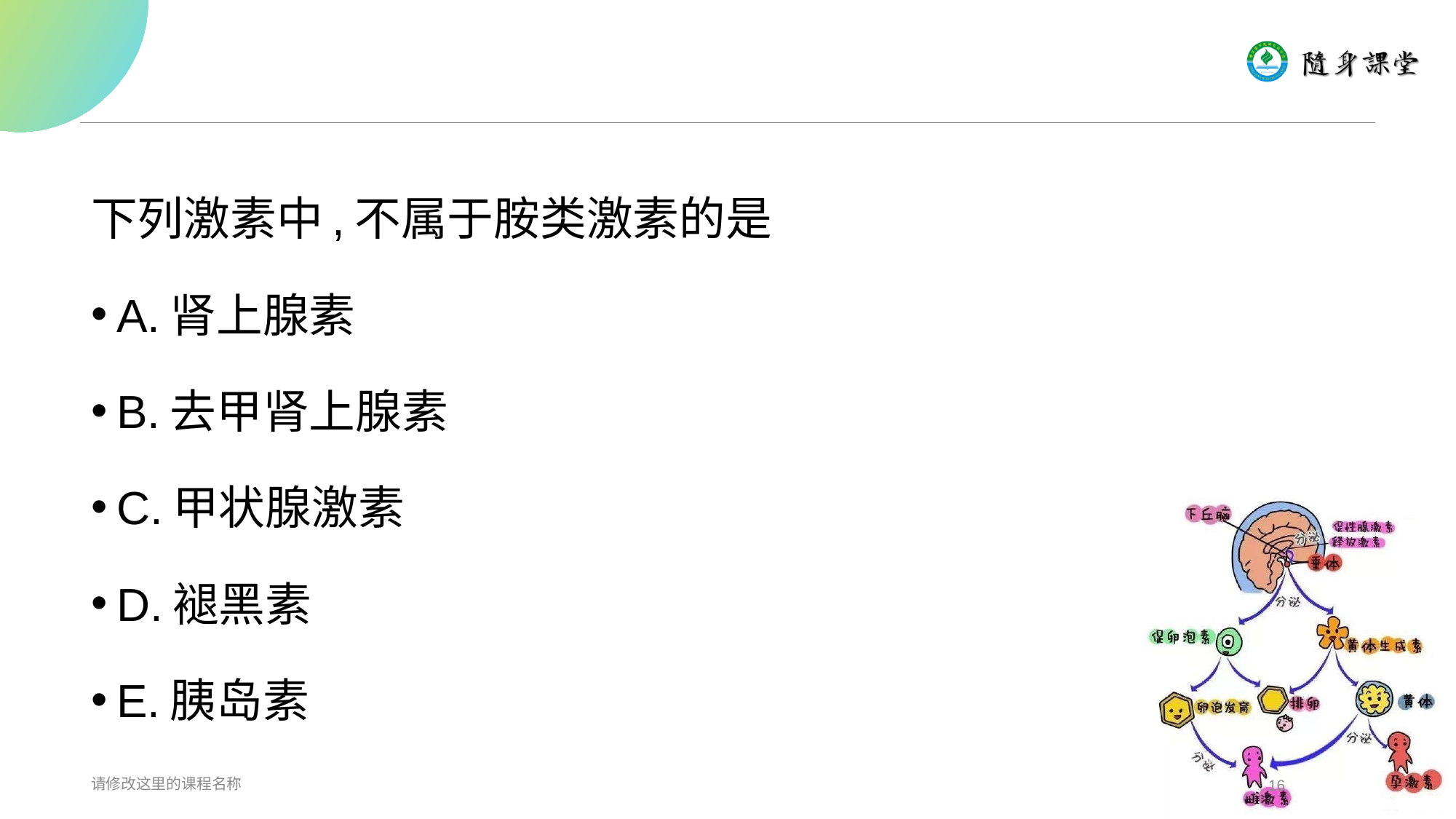

#
下列激素中,不属于胺类激素的是
A.肾上腺素
B.去甲肾上腺素
C.甲状腺激素
D.褪黑素
E.胰岛素
请修改这里的课程名称
16